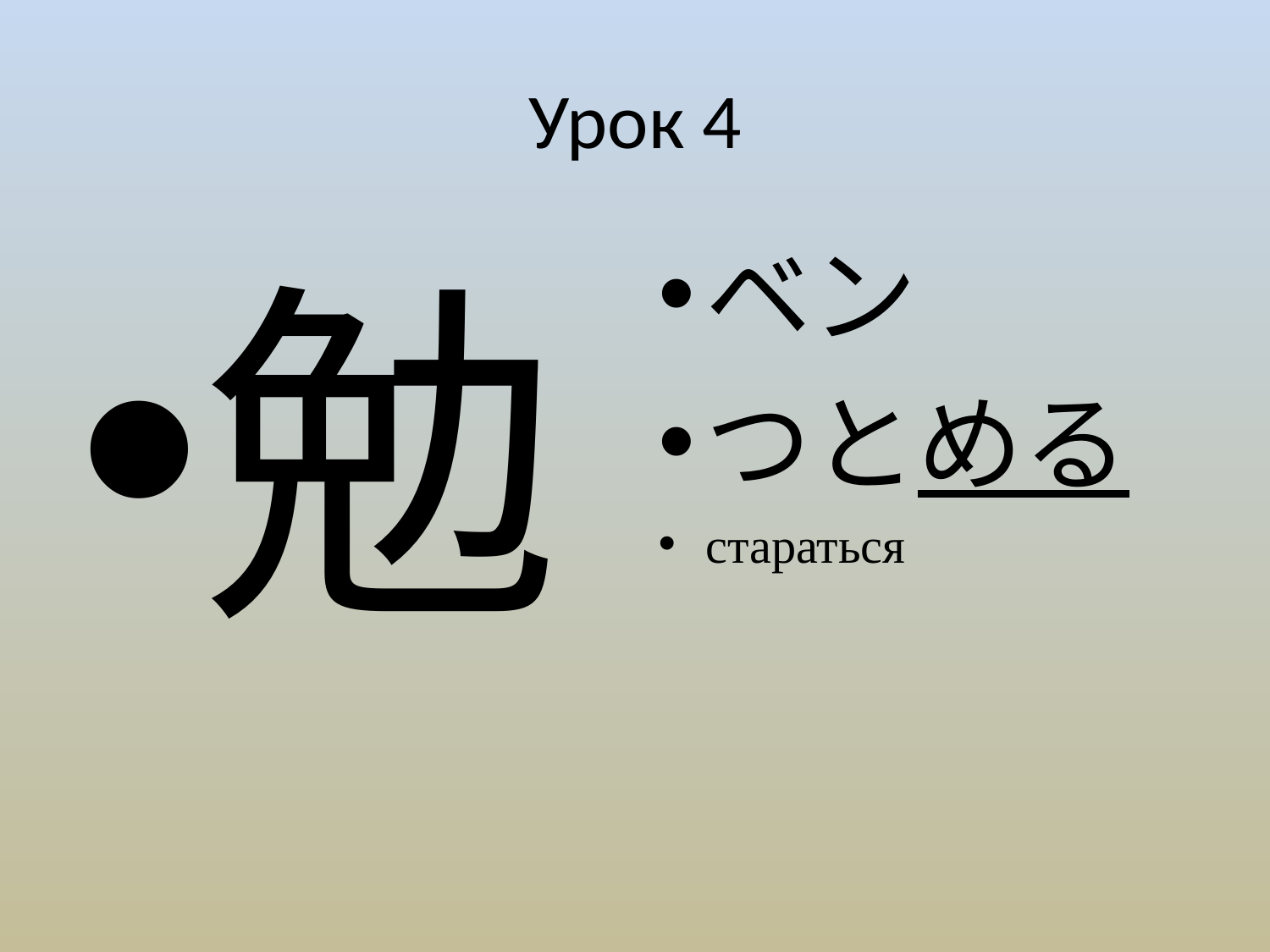

# Урок 4
勉

ベン
つとめる
стараться